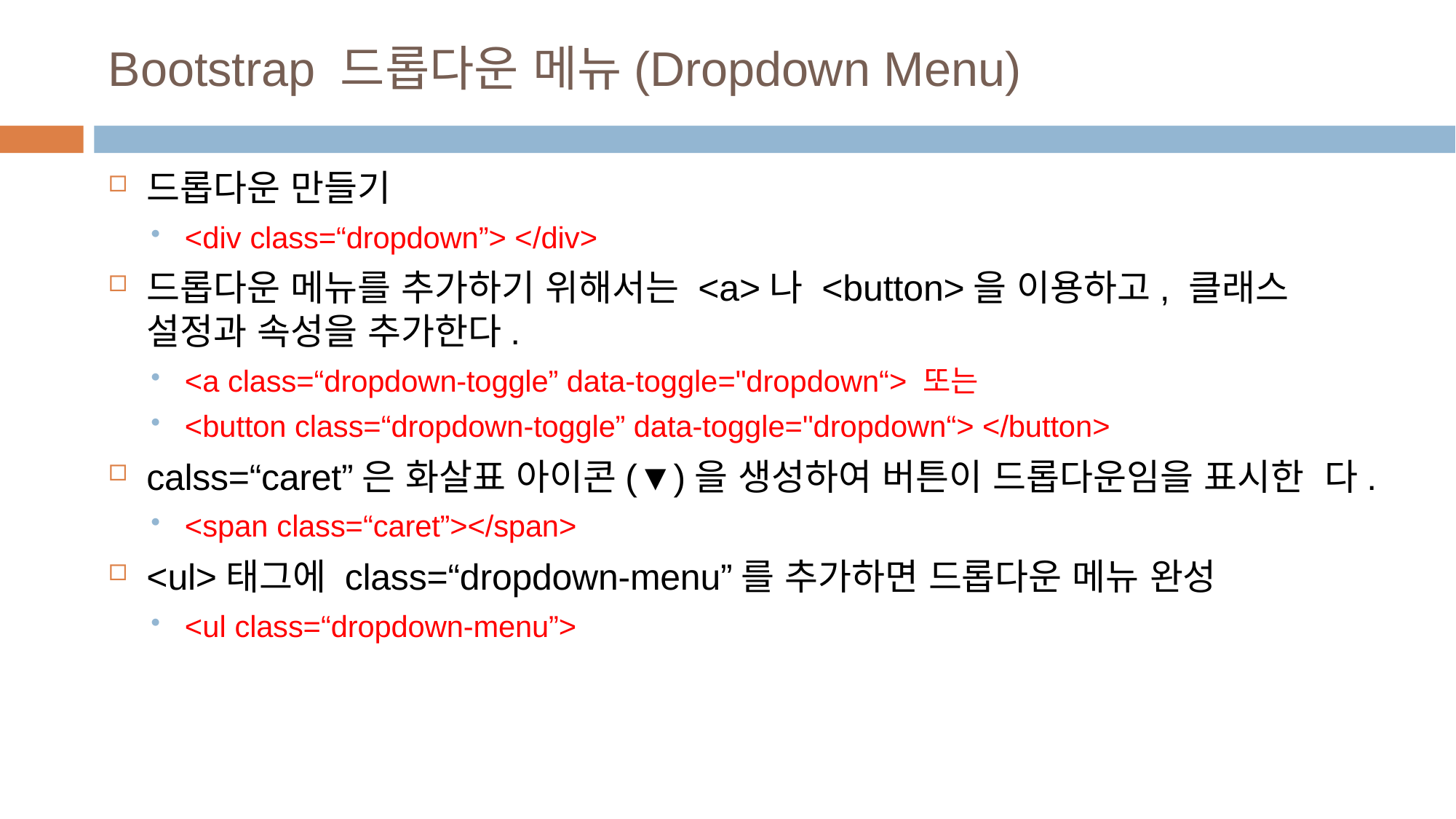

# Bootstrap 드롭다운 메뉴(Dropdown Menu)
드롭다운 만들기
<div class=“dropdown”> </div>
드롭다운 메뉴를 추가하기 위해서는 <a>나 <button>을 이용하고, 클래스  설정과 속성을 추가한다.
<a class=“dropdown-toggle” data-toggle="dropdown“> 또는
<button class=“dropdown-toggle” data-toggle="dropdown“> </button>
calss=“caret”은 화살표 아이콘(▼)을 생성하여 버튼이 드롭다운임을 표시한  다.
<span class=“caret”></span>
<ul>태그에 class=“dropdown-menu”를 추가하면 드롭다운 메뉴 완성
<ul class=“dropdown-menu”>